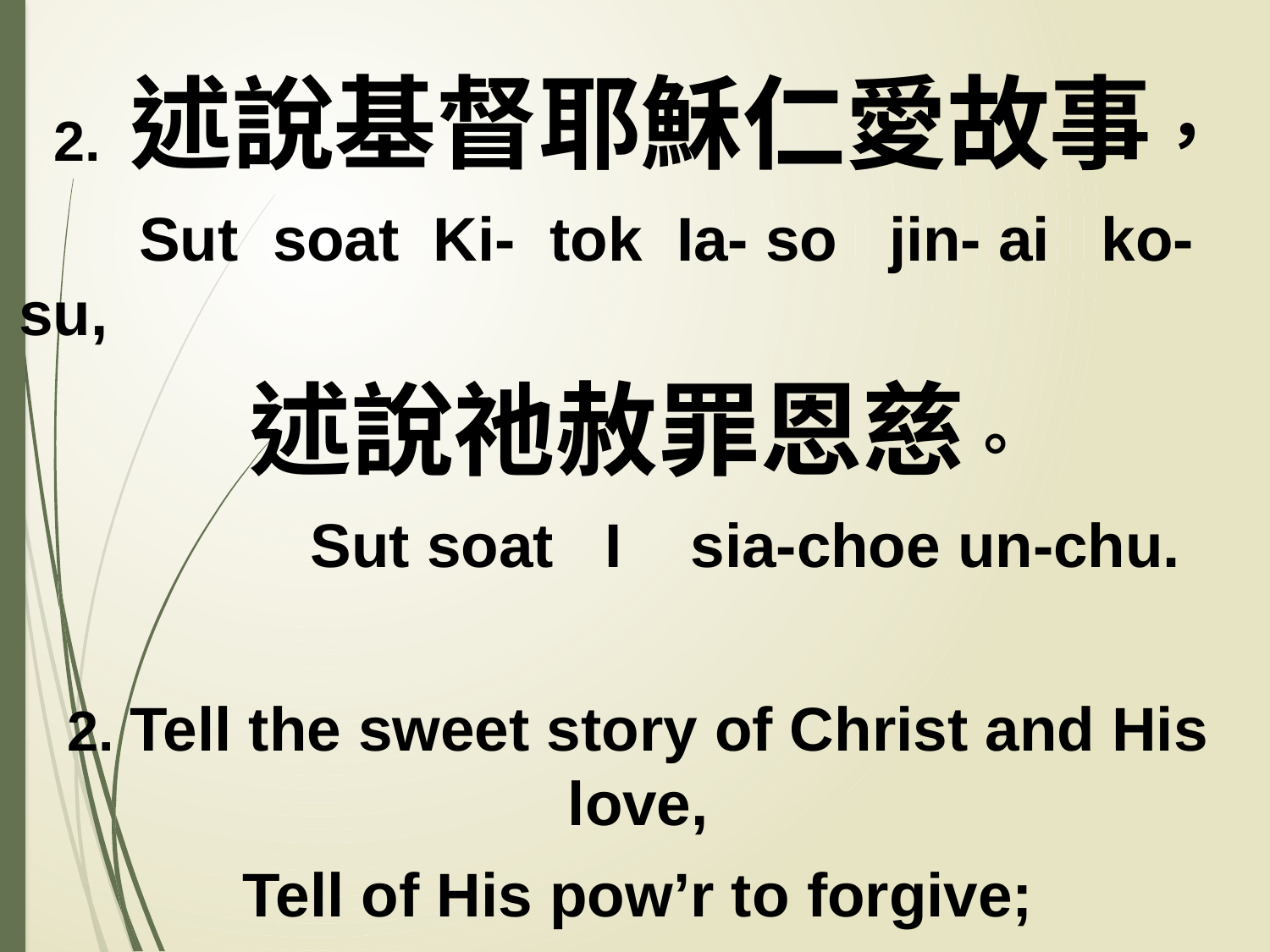

2. 述說基督耶穌仁愛故事，
       Sut  soat  Ki-  tok  Ia- so   jin- ai   ko-  su,
述說祂赦罪恩慈。
                 Sut soat   I    sia-choe un-chu.

2. Tell the sweet story of Christ and His love,
Tell of His pow’r to forgive;